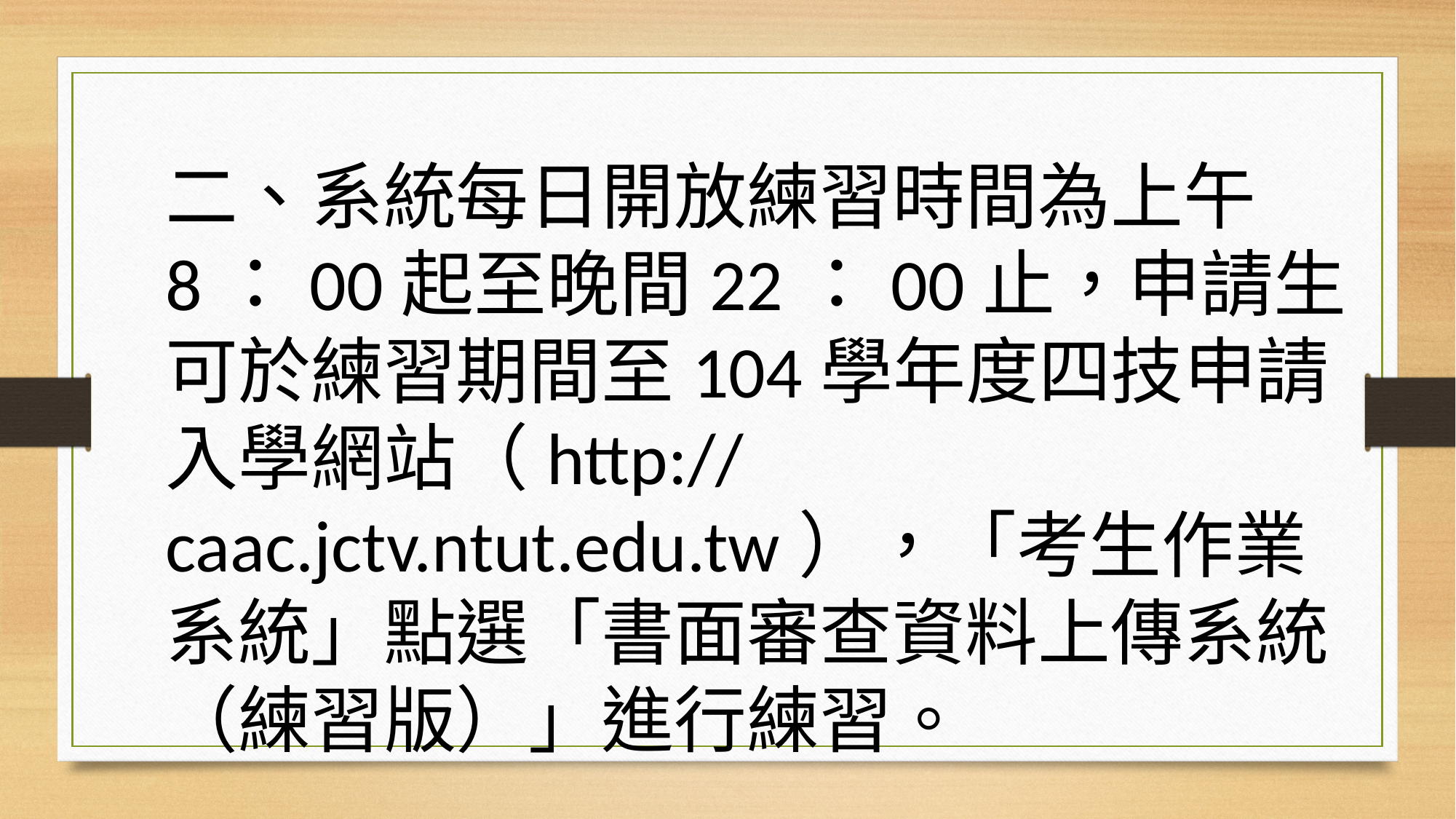

二、系統每日開放練習時間為上午8：00起至晚間22：00止，申請生可於練習期間至104學年度四技申請入學網站（http://caac.jctv.ntut.edu.tw），「考生作業系統」點選「書面審查資料上傳系統（練習版）」進行練習。